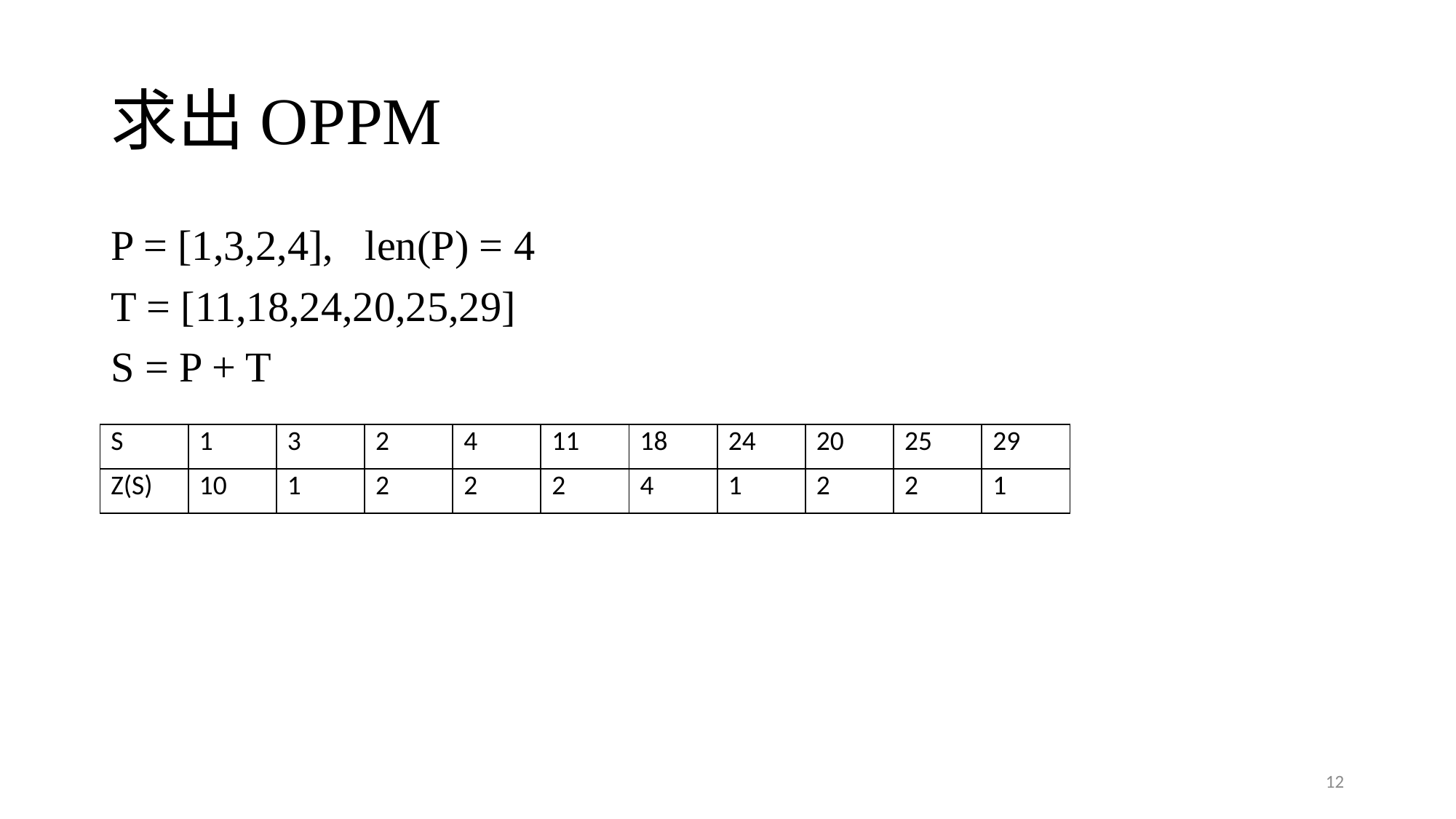

# 求出OPPM
P = [1,3,2,4],   len(P) = 4
T = [11,18,24,20,25,29]
S = P + T

| S | 1 | 3 | 2 | 4 | 11 | 18 | 24 | 20 | 25 | 29 |
| --- | --- | --- | --- | --- | --- | --- | --- | --- | --- | --- |
| Z(S) | 10 | 1 | 2 | 2 | 2 | 4 | 1 | 2 | 2 | 1 |
12